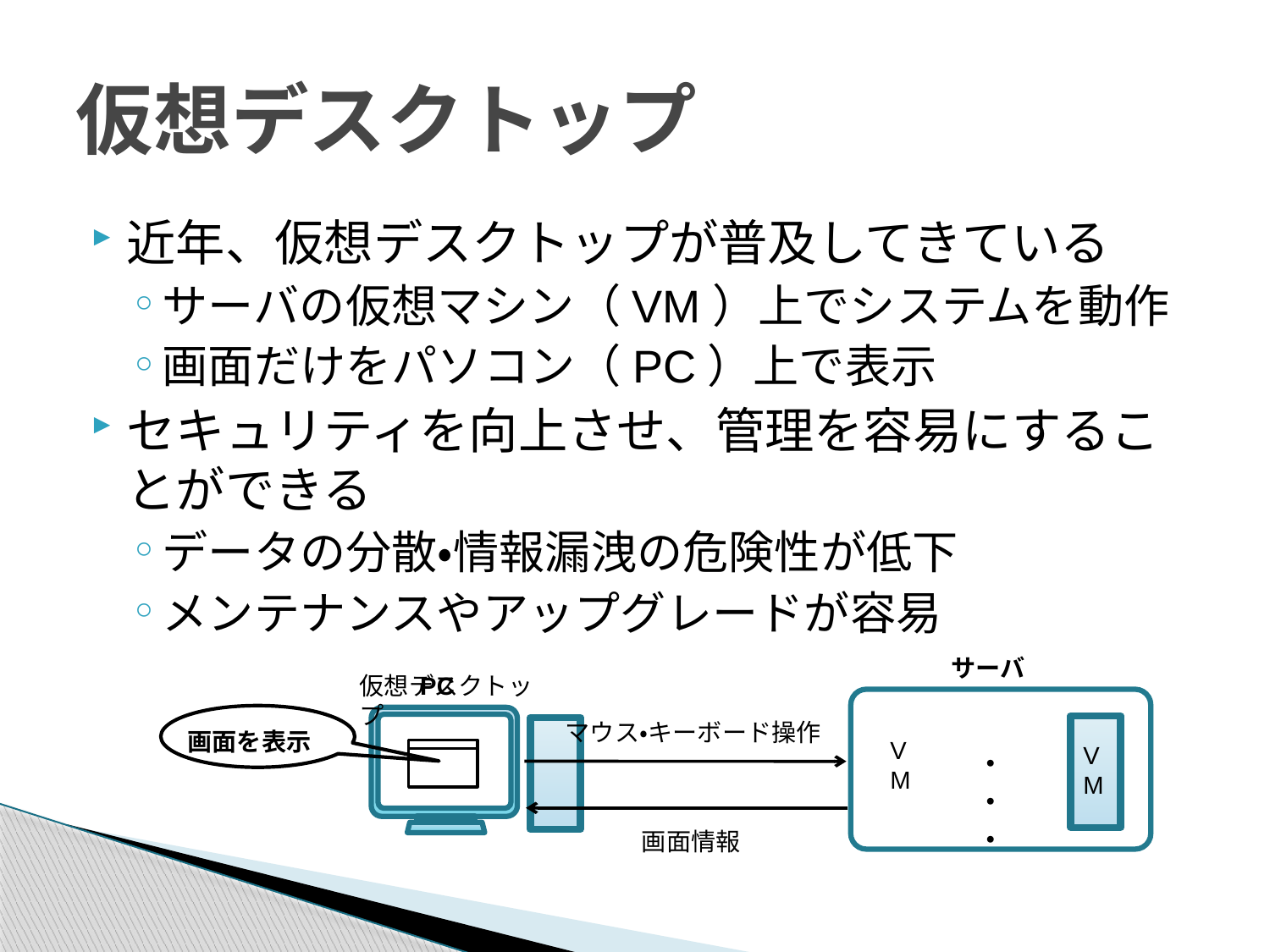

# 仮想デスクトップ
近年、仮想デスクトップが普及してきている
サーバの仮想マシン（VM）上でシステムを動作
画面だけをパソコン（PC）上で表示
セキュリティを向上させ、管理を容易にすることができる
データの分散・情報漏洩の危険性が低下
メンテナンスやアップグレードが容易

サーバ

VM
・・・
仮想デスクトップ

画面を表示

PC

マウス・キーボード操作

VM
画面情報